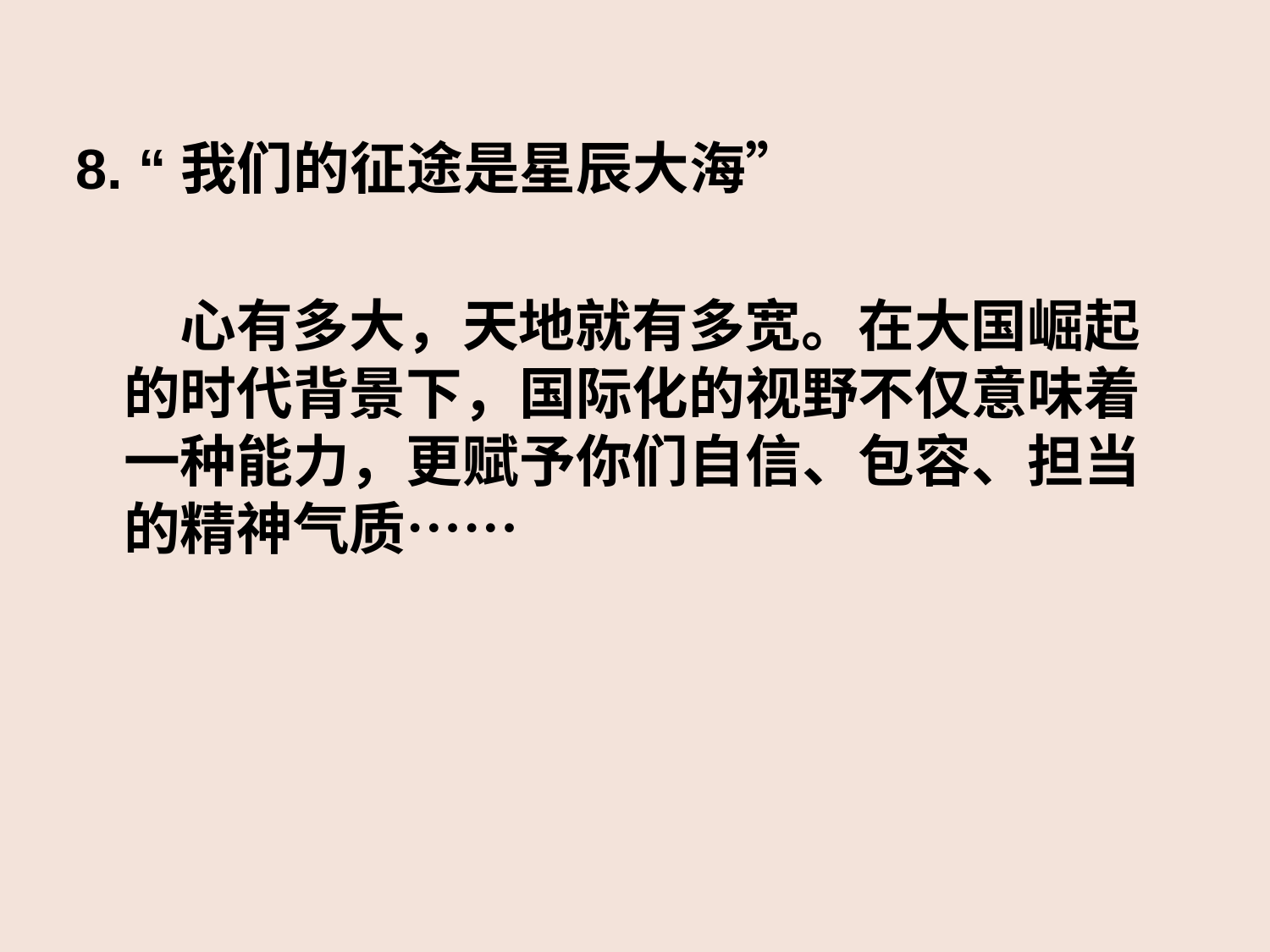

8. “我们的征途是星辰大海”

       心有多大，天地就有多宽。在大国崛起的时代背景下，国际化的视野不仅意味着一种能力，更赋予你们自信、包容、担当的精神气质……